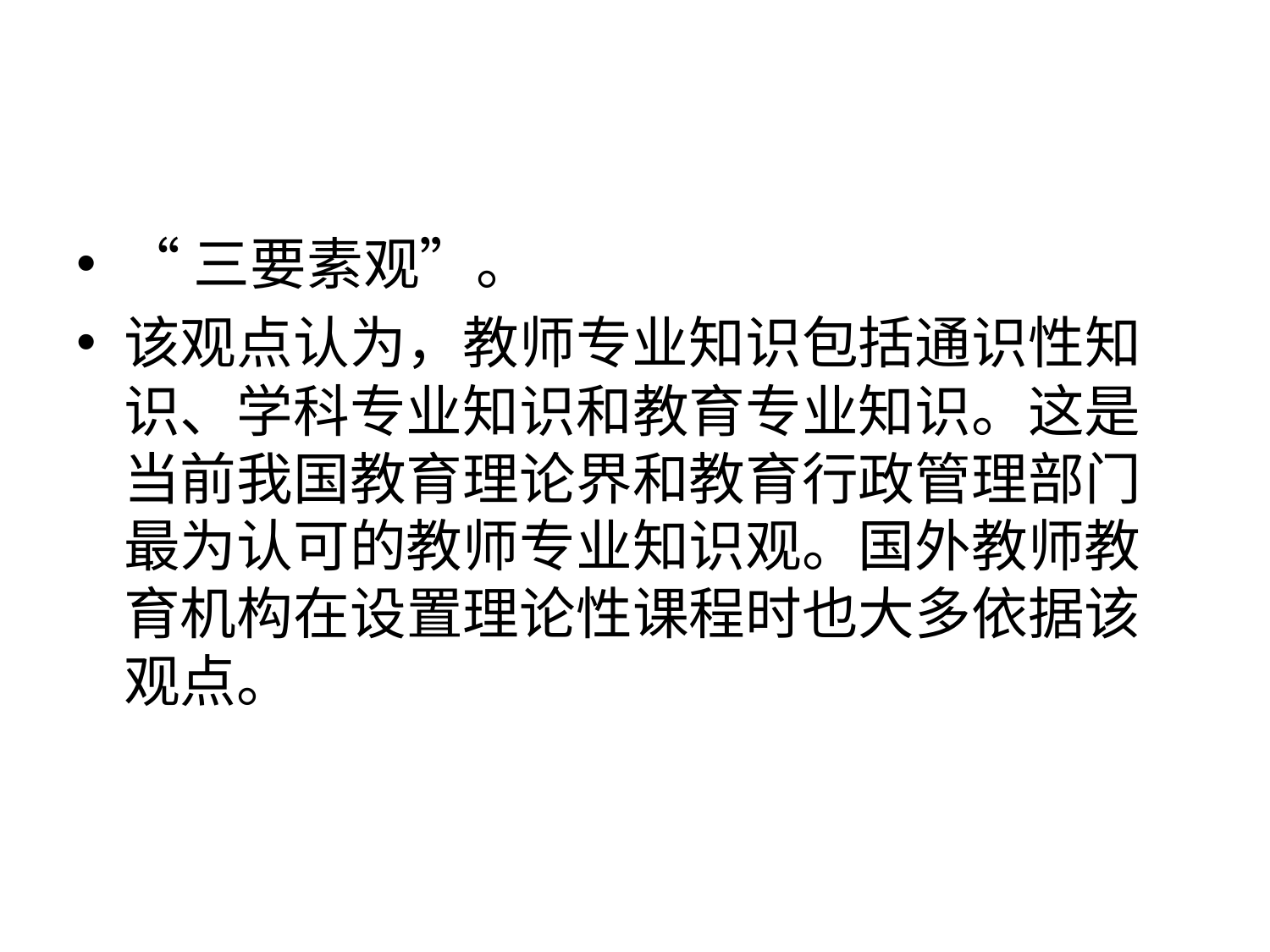

#
“三要素观”。
该观点认为，教师专业知识包括通识性知识、学科专业知识和教育专业知识。这是当前我国教育理论界和教育行政管理部门最为认可的教师专业知识观。国外教师教育机构在设置理论性课程时也大多依据该观点。